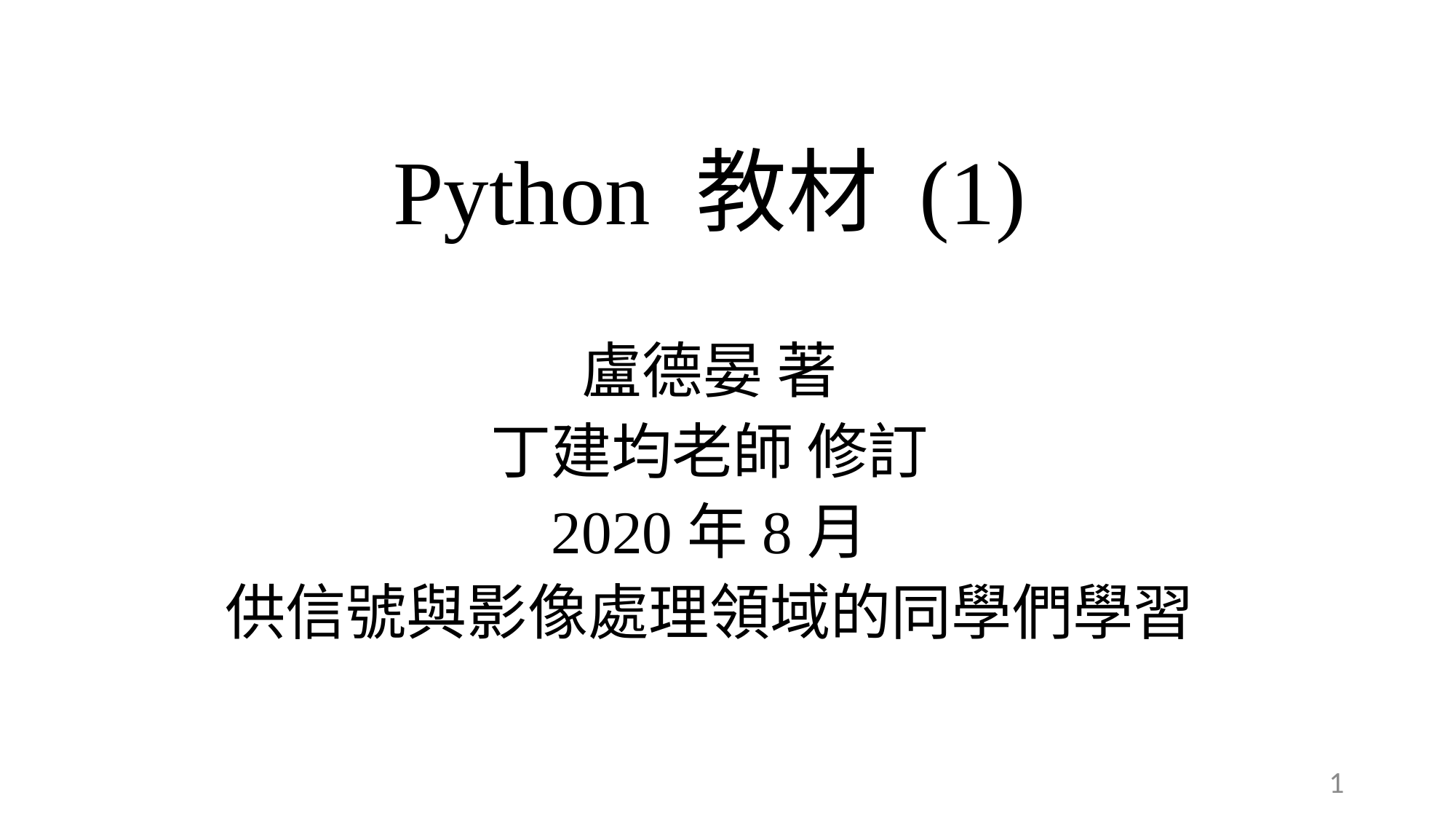

Python 教材 (1)

盧德晏 著
丁建均老師 修訂
2020年8月
供信號與影像處理領域的同學們學習
1